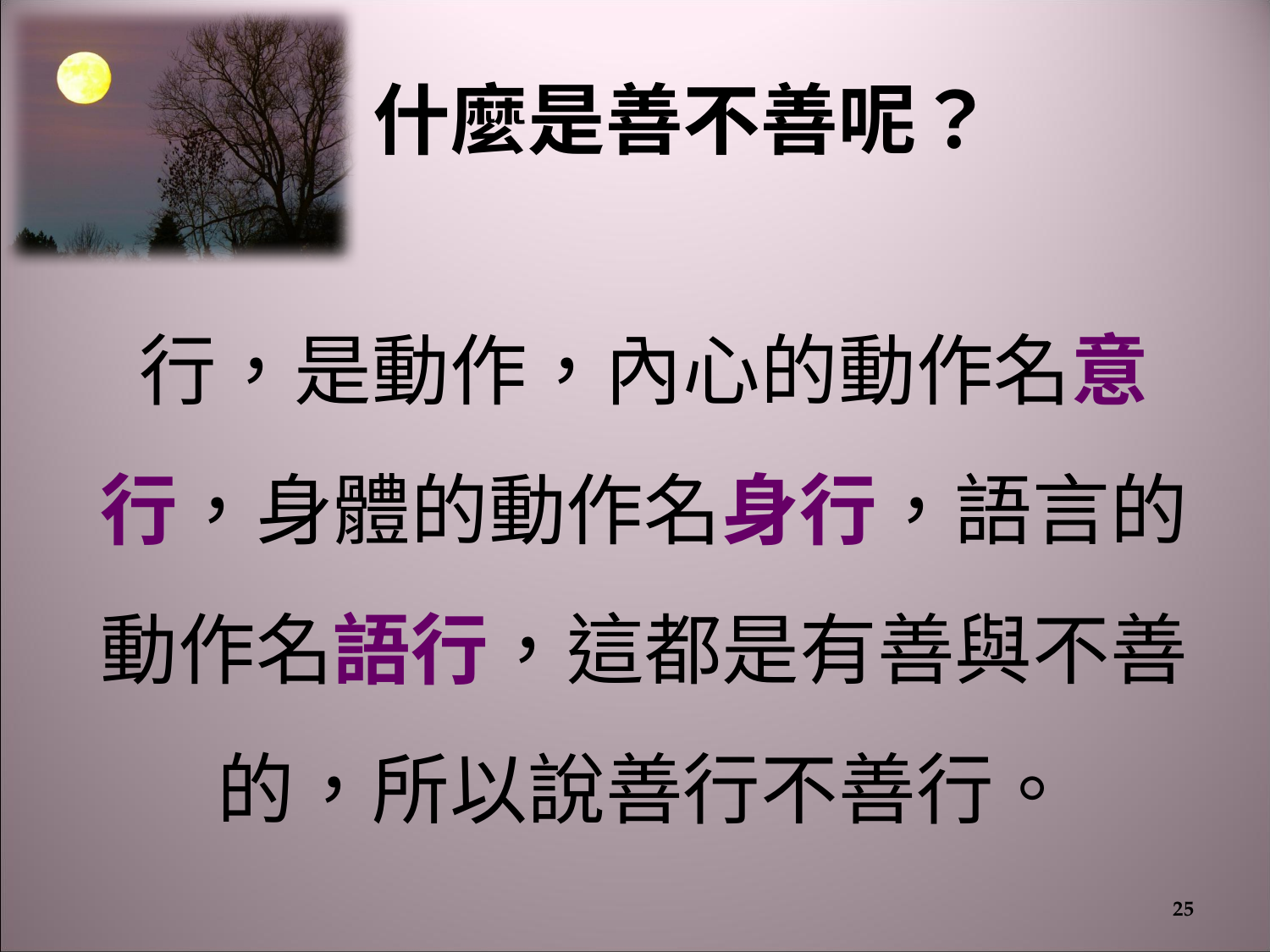

# 什麼是善不善呢？
行，是動作，內心的動作名意行，身體的動作名身行，語言的動作名語行，這都是有善與不善的，所以說善行不善行。

25